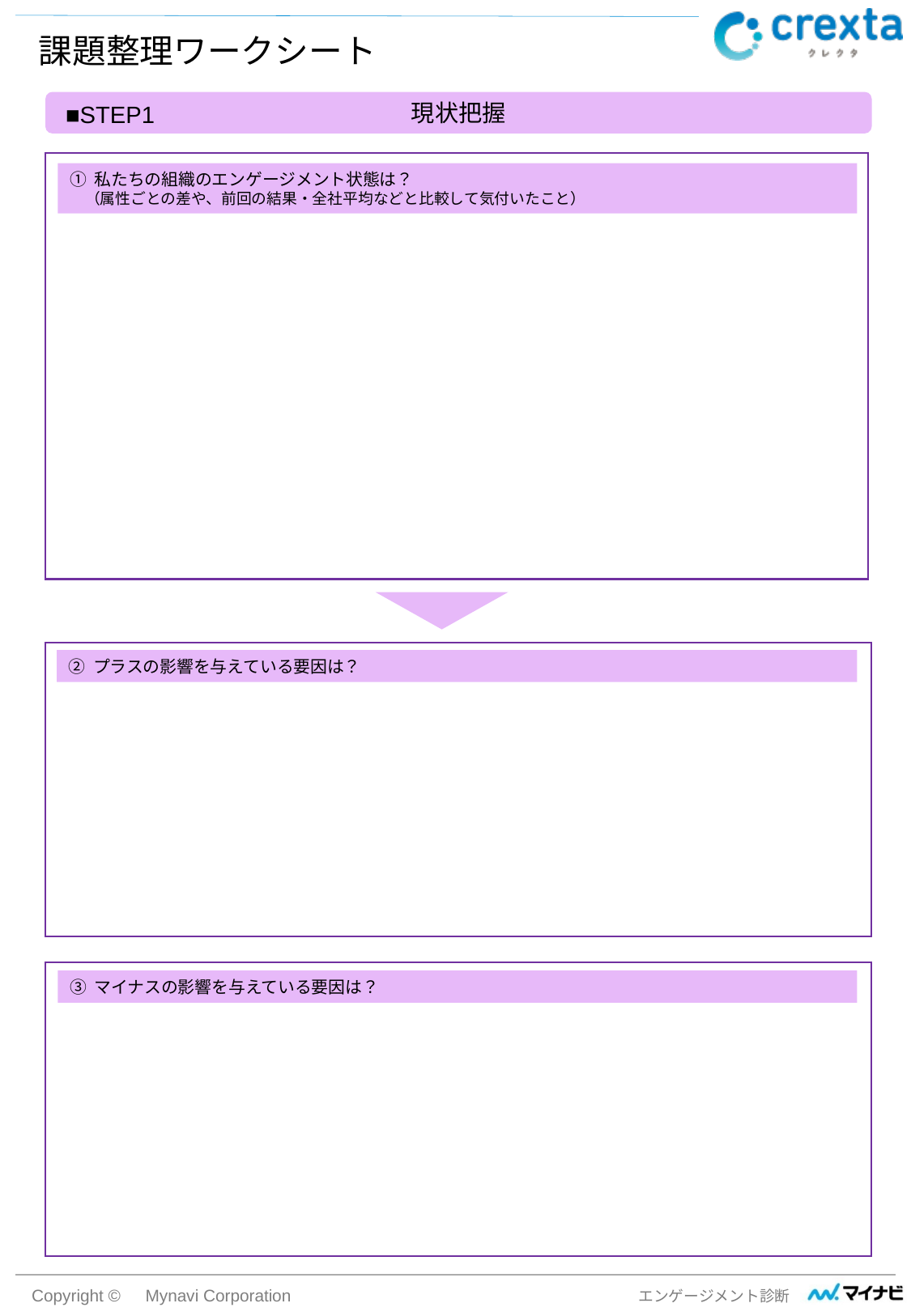

課題整理ワークシート
現状把握
■STEP1

① 私たちの組織のエンゲージメント状態は？
　（属性ごとの差や、前回の結果・全社平均などと比較して気付いたこと）

② プラスの影響を与えている要因は？

③ マイナスの影響を与えている要因は？